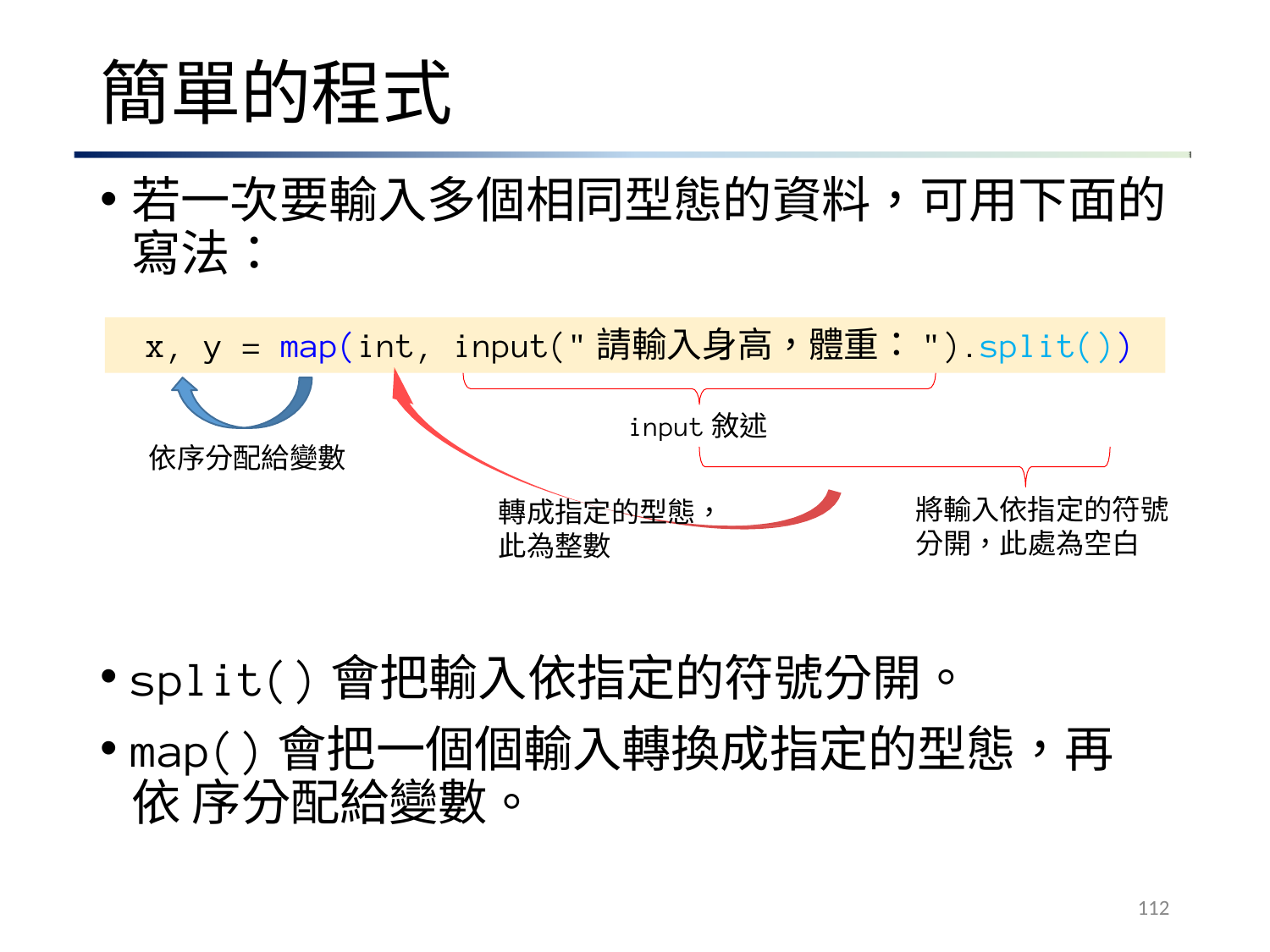

# 簡單的程式
若一次要輸入多個相同型態的資料，可用下面的 寫法：
x, y = map(int, input("請輸入身高，體重：").split())

input敘述
依序分配給變數

將輸入依指定的符號
分開，此處為空白
轉成指定的型態， 此為整數
split()會把輸入依指定的符號分開。
map()會把一個個輸入轉換成指定的型態，再依 序分配給變數。
112